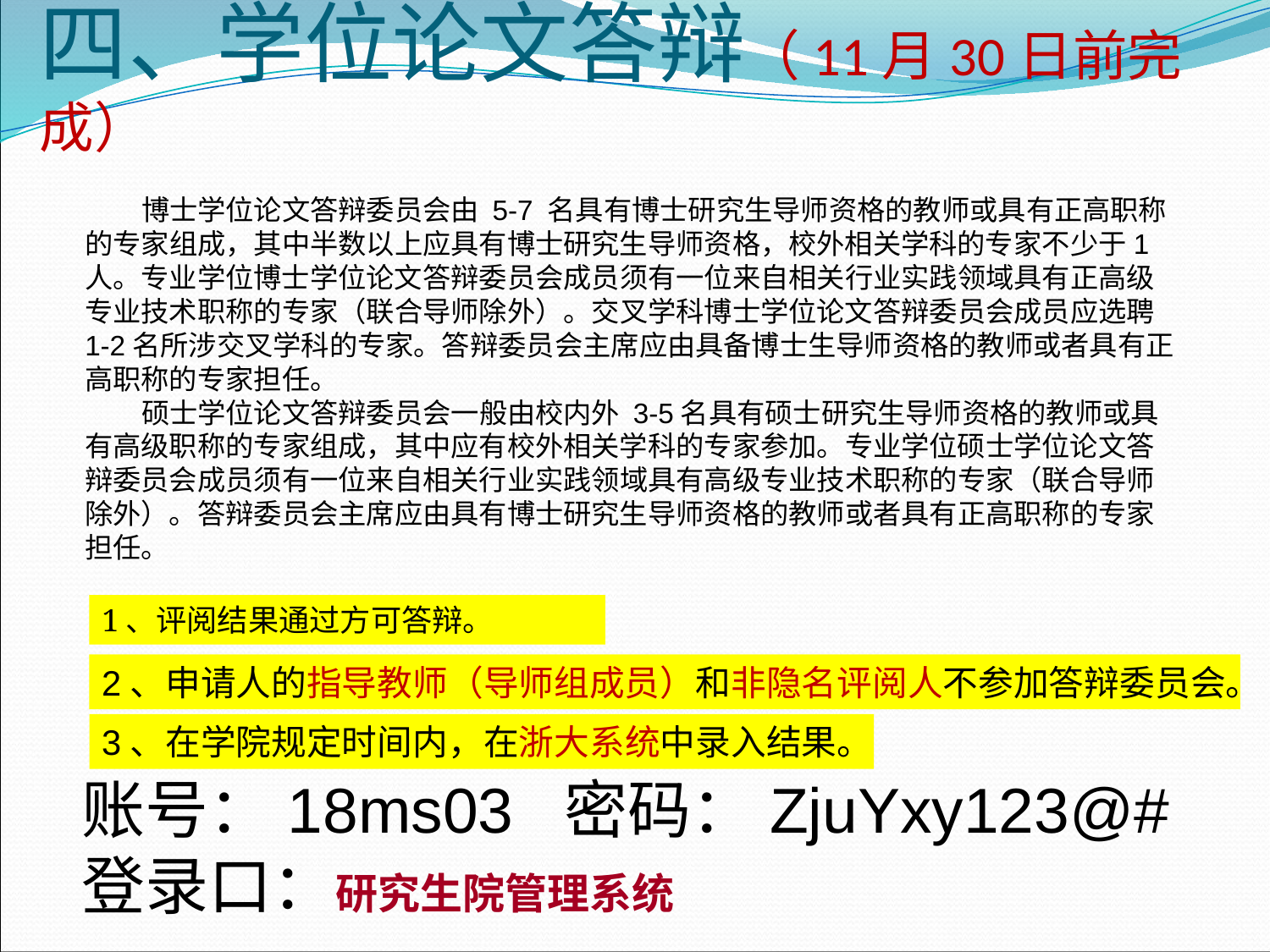

# 四、学位论文答辩（11月30日前完成）
博士学位论文答辩委员会由 5-7 名具有博士研究生导师资格的教师或具有正高职称的专家组成，其中半数以上应具有博士研究生导师资格，校外相关学科的专家不少于1人。专业学位博士学位论文答辩委员会成员须有一位来自相关行业实践领域具有正高级专业技术职称的专家（联合导师除外）。交叉学科博士学位论文答辩委员会成员应选聘1-2名所涉交叉学科的专家。答辩委员会主席应由具备博士生导师资格的教师或者具有正高职称的专家担任。
硕士学位论文答辩委员会一般由校内外 3-5名具有硕士研究生导师资格的教师或具有高级职称的专家组成，其中应有校外相关学科的专家参加。专业学位硕士学位论文答辩委员会成员须有一位来自相关行业实践领域具有高级专业技术职称的专家（联合导师除外）。答辩委员会主席应由具有博士研究生导师资格的教师或者具有正高职称的专家担任。
1、评阅结果通过方可答辩。
2、申请人的指导教师（导师组成员）和非隐名评阅人不参加答辩委员会。
3、在学院规定时间内，在浙大系统中录入结果。
账号：18ms03  密码：ZjuYxy123@#
登录口：研究生院管理系统